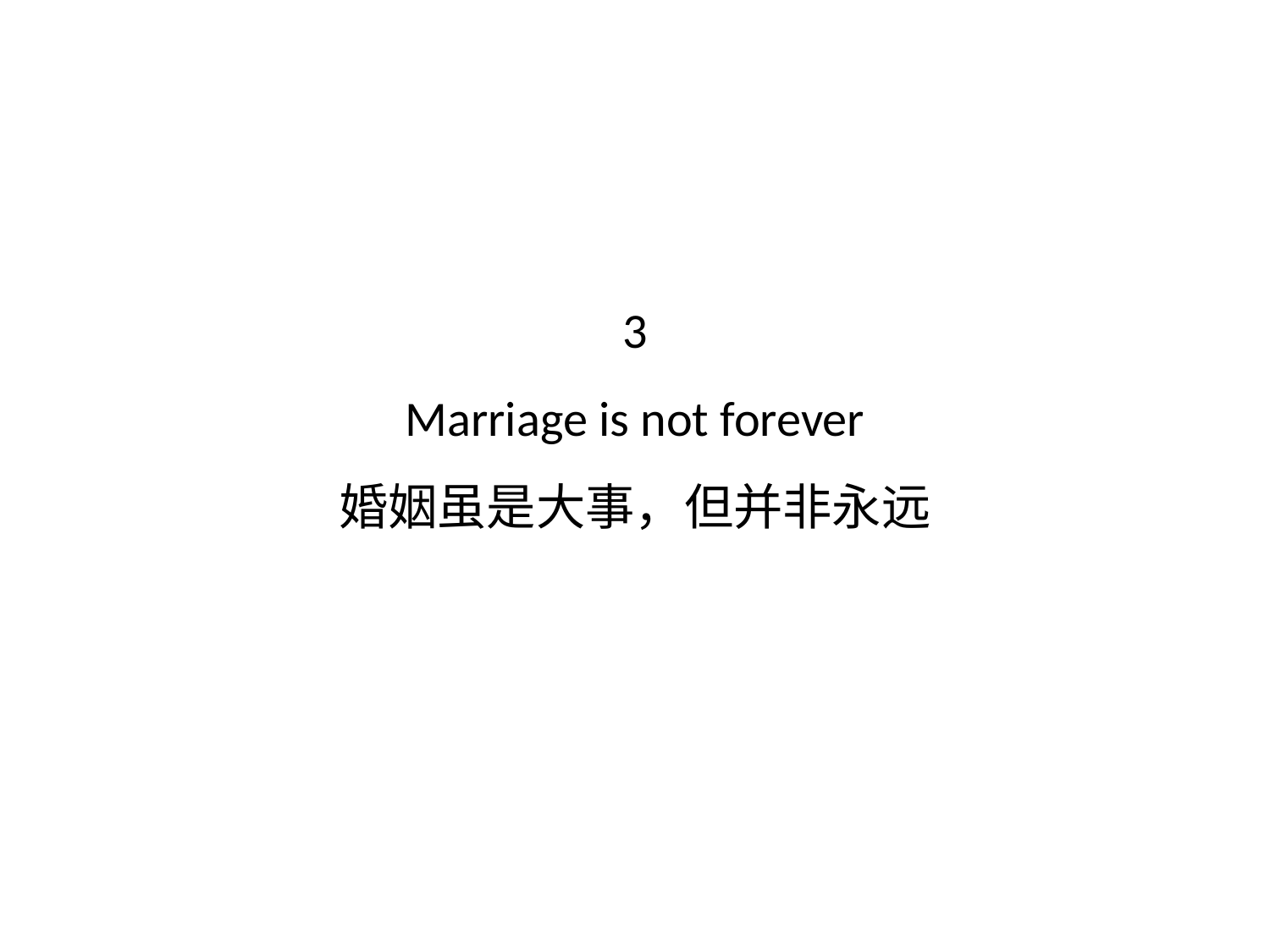

# 3 Marriage is not forever 婚姻虽是大事，但并非永远